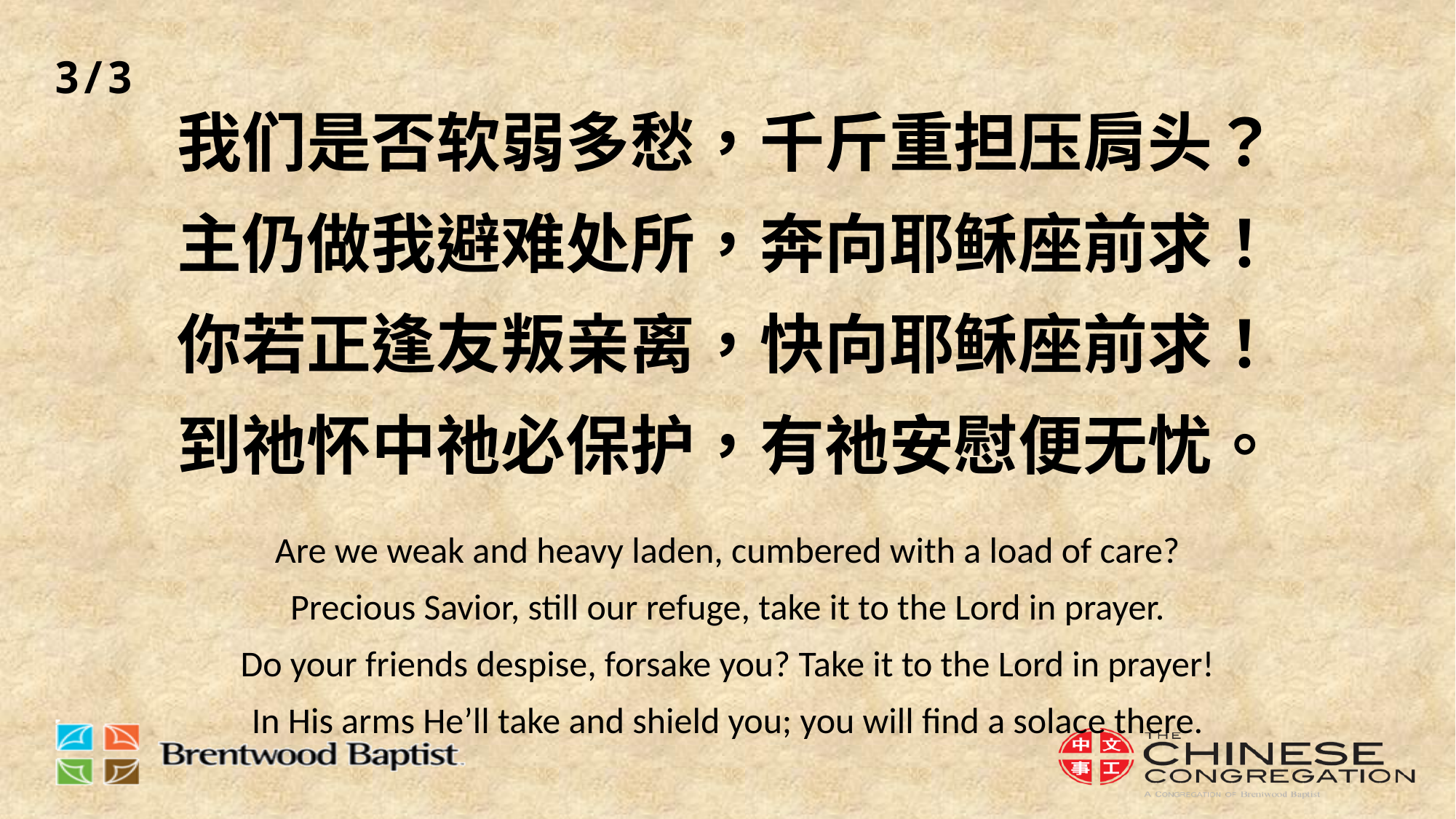

3/3
# 我们是否软弱多愁，千斤重担压肩头？ 主仍做我避难处所，奔向耶稣座前求！ 你若正逢友叛亲离，快向耶稣座前求！ 到祂怀中祂必保护，有祂安慰便无忧。 Are we weak and heavy laden, cumbered with a load of care? Precious Savior, still our refuge, take it to the Lord in prayer. Do your friends despise, forsake you? Take it to the Lord in prayer! In His arms He’ll take and shield you; you will find a solace there.